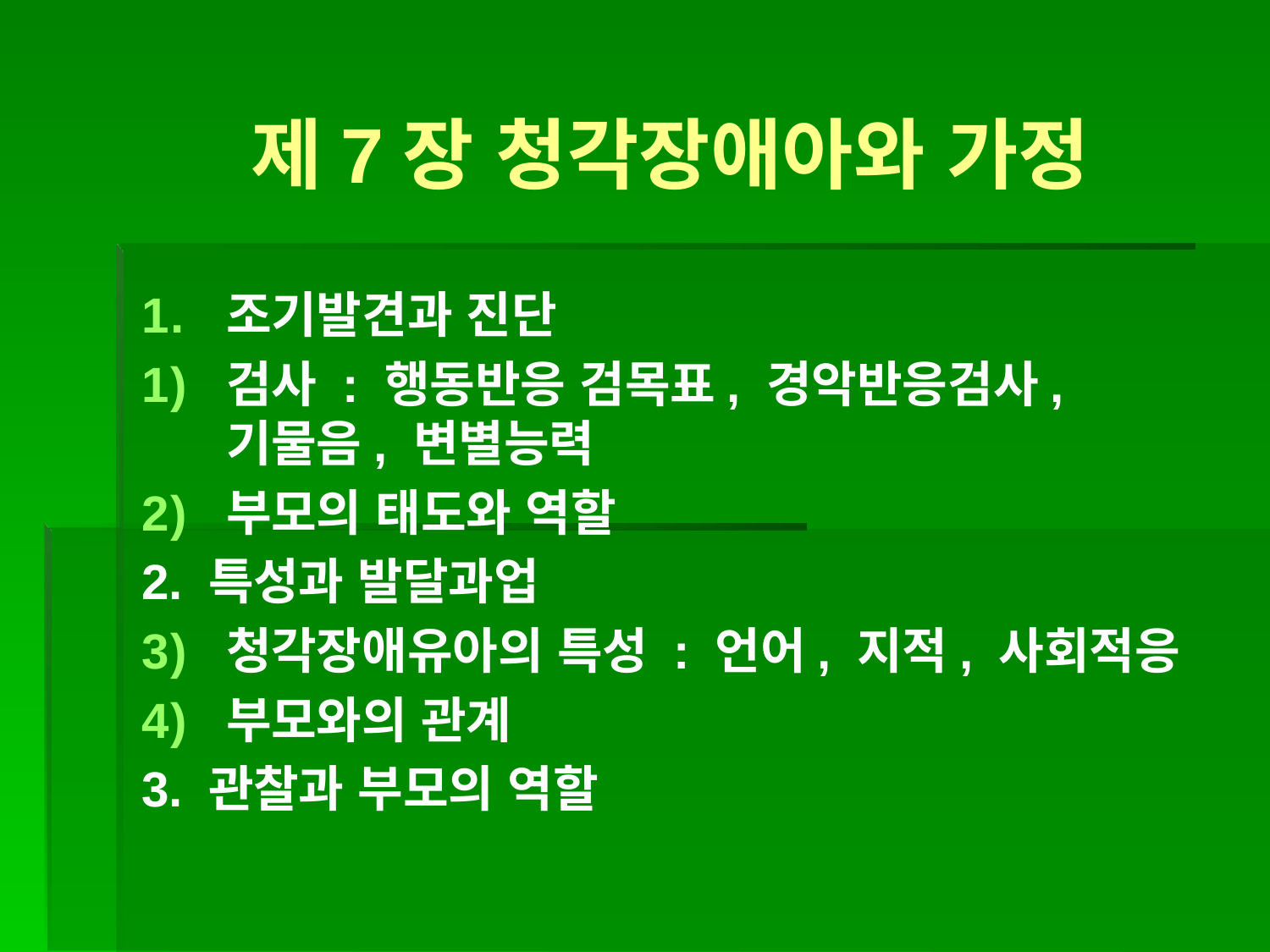

제7장 청각장애아와 가정
조기발견과 진단
검사 : 행동반응 검목표, 경악반응검사, 기물음, 변별능력
부모의 태도와 역할
2. 특성과 발달과업
청각장애유아의 특성 : 언어, 지적, 사회적응
부모와의 관계
3. 관찰과 부모의 역할